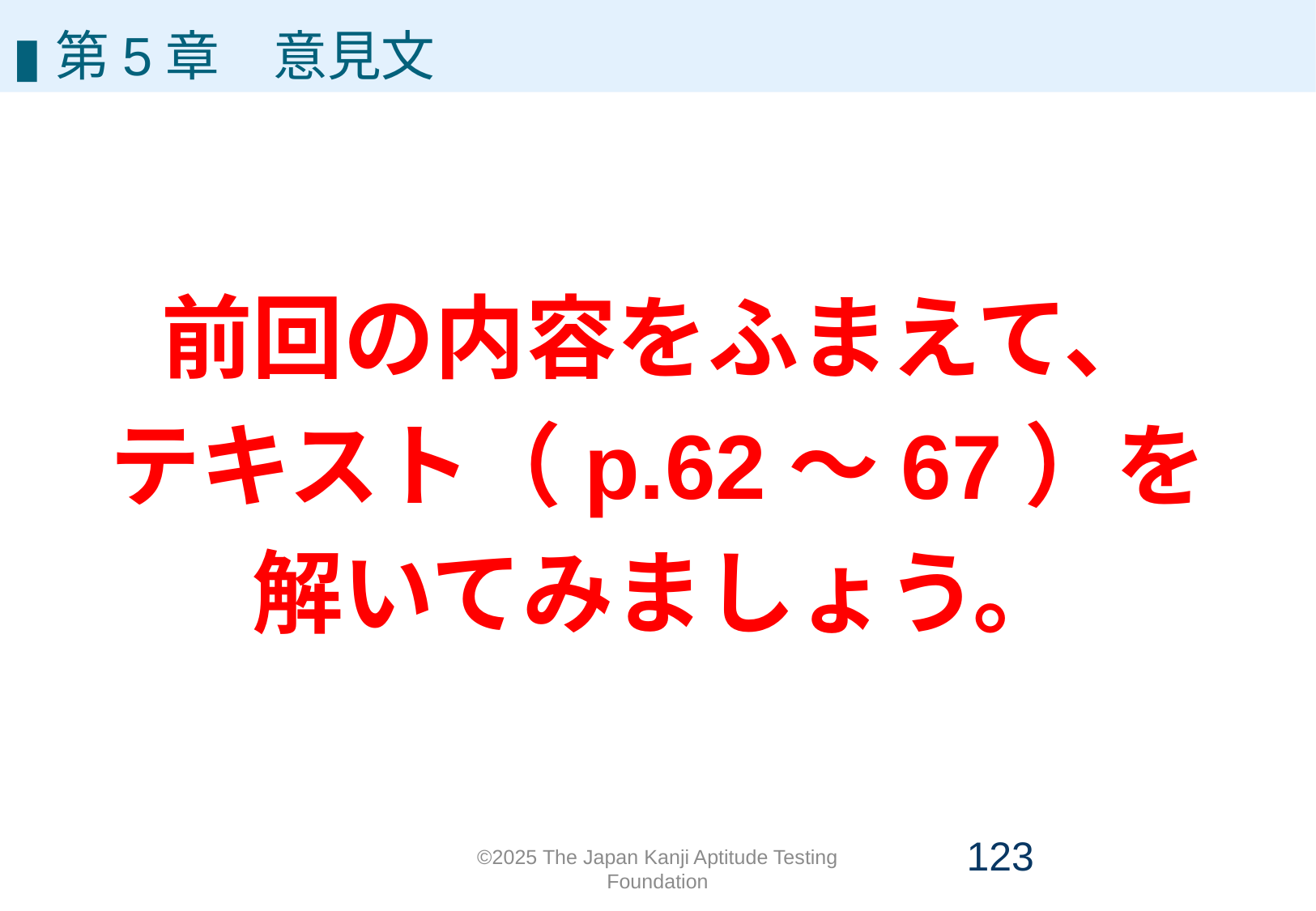

▮第5章　意見文

前回の内容をふまえて、
テキスト（p.62～67）を
解いてみましょう。

©2025 The Japan Kanji Aptitude Testing Foundation
123